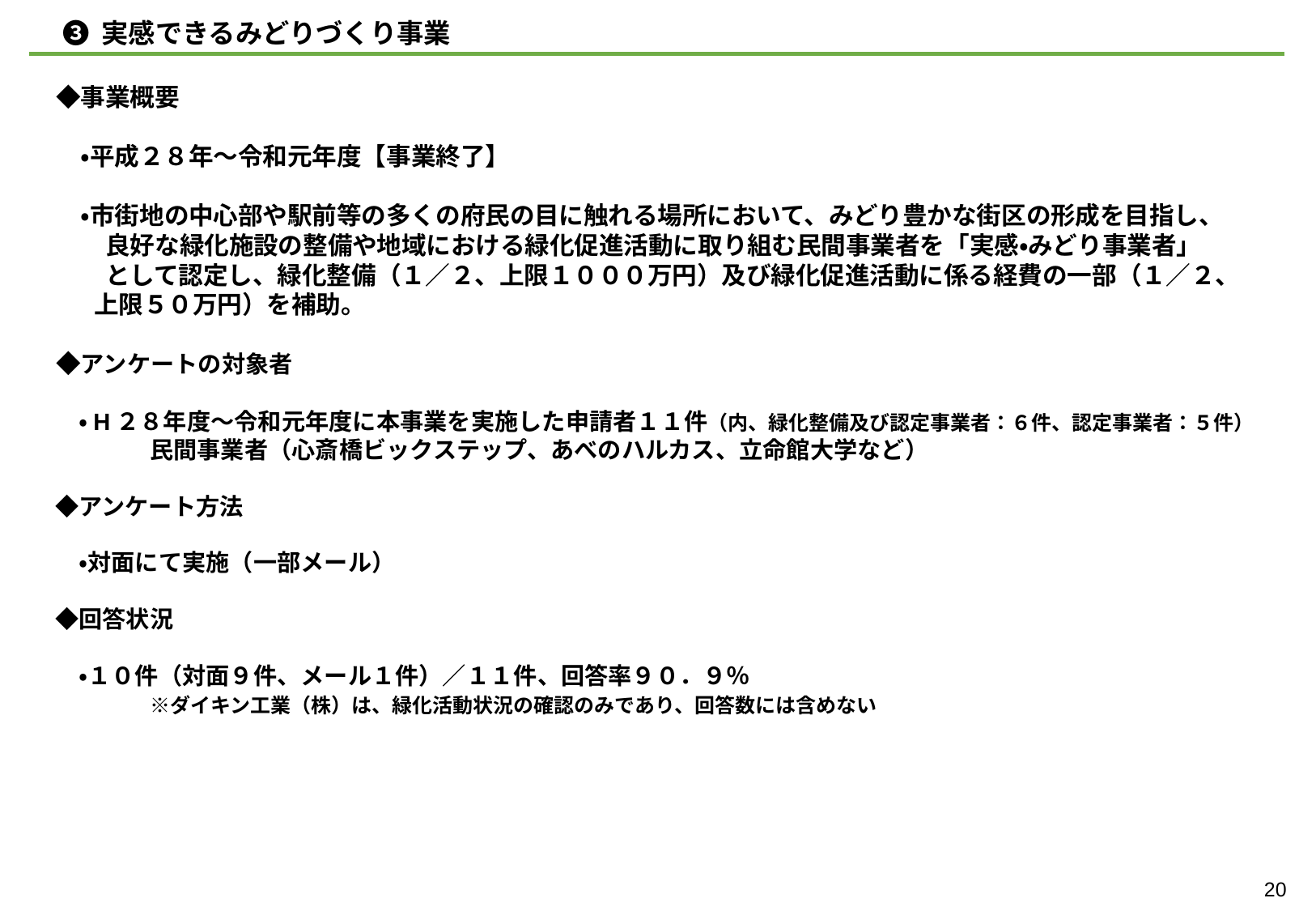

➌ 実感できるみどりづくり事業
　◆事業概要

　　・平成２８年～令和元年度【事業終了】

　　・市街地の中心部や駅前等の多くの府民の目に触れる場所において、みどり豊かな街区の形成を目指し、
　　　良好な緑化施設の整備や地域における緑化促進活動に取り組む民間事業者を「実感・みどり事業者」
　　　として認定し、緑化整備（１／２、上限１０００万円）及び緑化促進活動に係る経費の一部（１／２、
          上限５０万円）を補助。

　◆アンケートの対象者

　　・H２８年度～令和元年度に本事業を実施した申請者１１件（内、緑化整備及び認定事業者：６件、認定事業者：５件）
　　　　　民間事業者（心斎橋ビックステップ、あべのハルカス、立命館大学など）

　◆アンケート方法

　　・対面にて実施（一部メール）

　◆回答状況

　　・１０件（対面９件、メール１件）／１１件、回答率９０．９％
　　　　　※ダイキン工業（株）は、緑化活動状況の確認のみであり、回答数には含めない

20